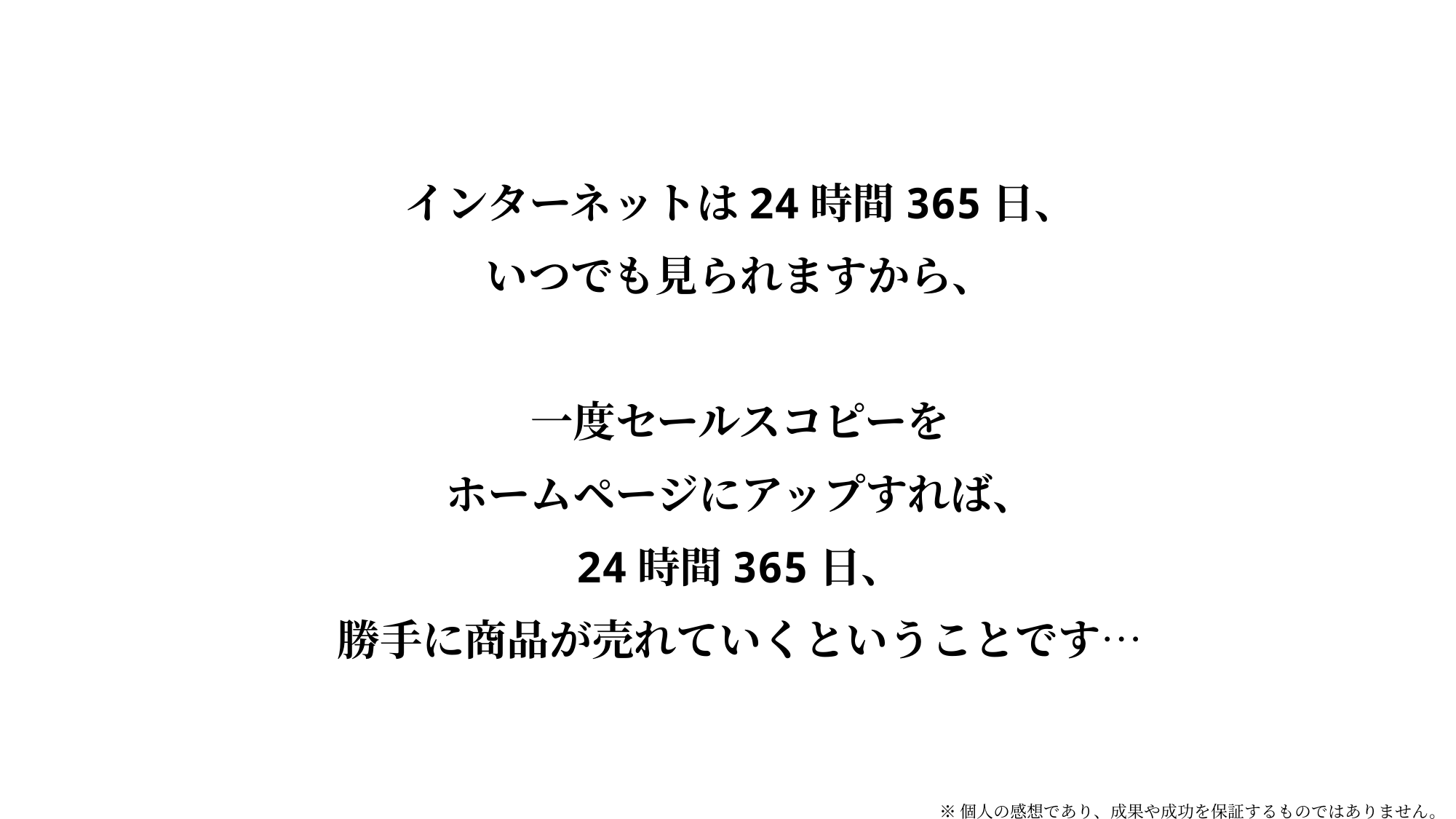

インターネットは24時間365日、
いつでも見られますから、

一度セールスコピーを
ホームページにアップすれば、
24時間365日、
勝手に商品が売れていくということです…
※個人の感想であり、成果や成功を保証するものではありません。